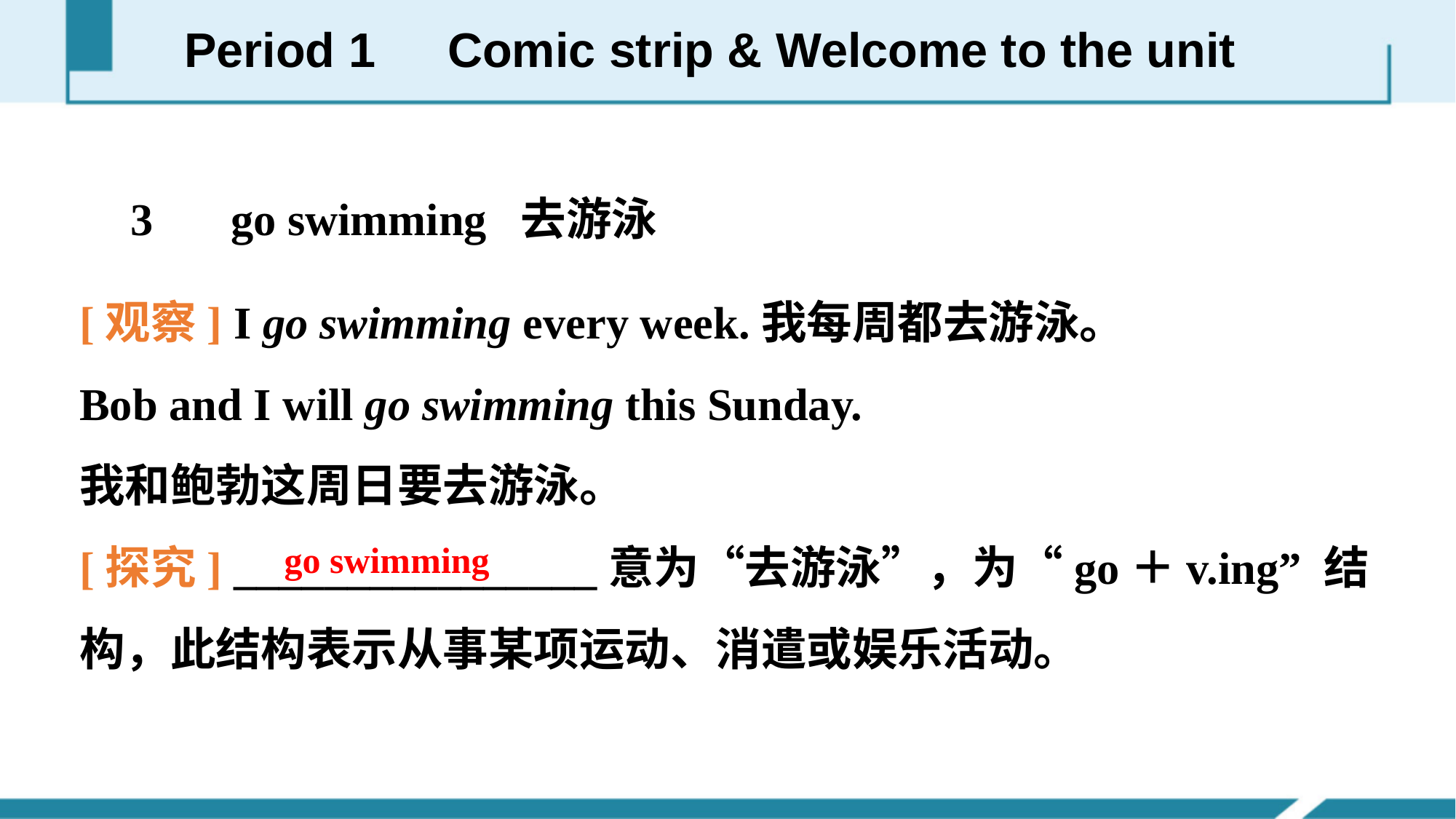

Period 1　Comic strip & Welcome to the unit
　3　 go swimming  去游泳
[观察] I go swimming every week.我每周都去游泳。
Bob and I will go swimming this Sunday.
我和鲍勃这周日要去游泳。
[探究] ________________意为“去游泳”，为“go＋v.­ing” 结构，此结构表示从事某项运动、消遣或娱乐活动。
go swimming